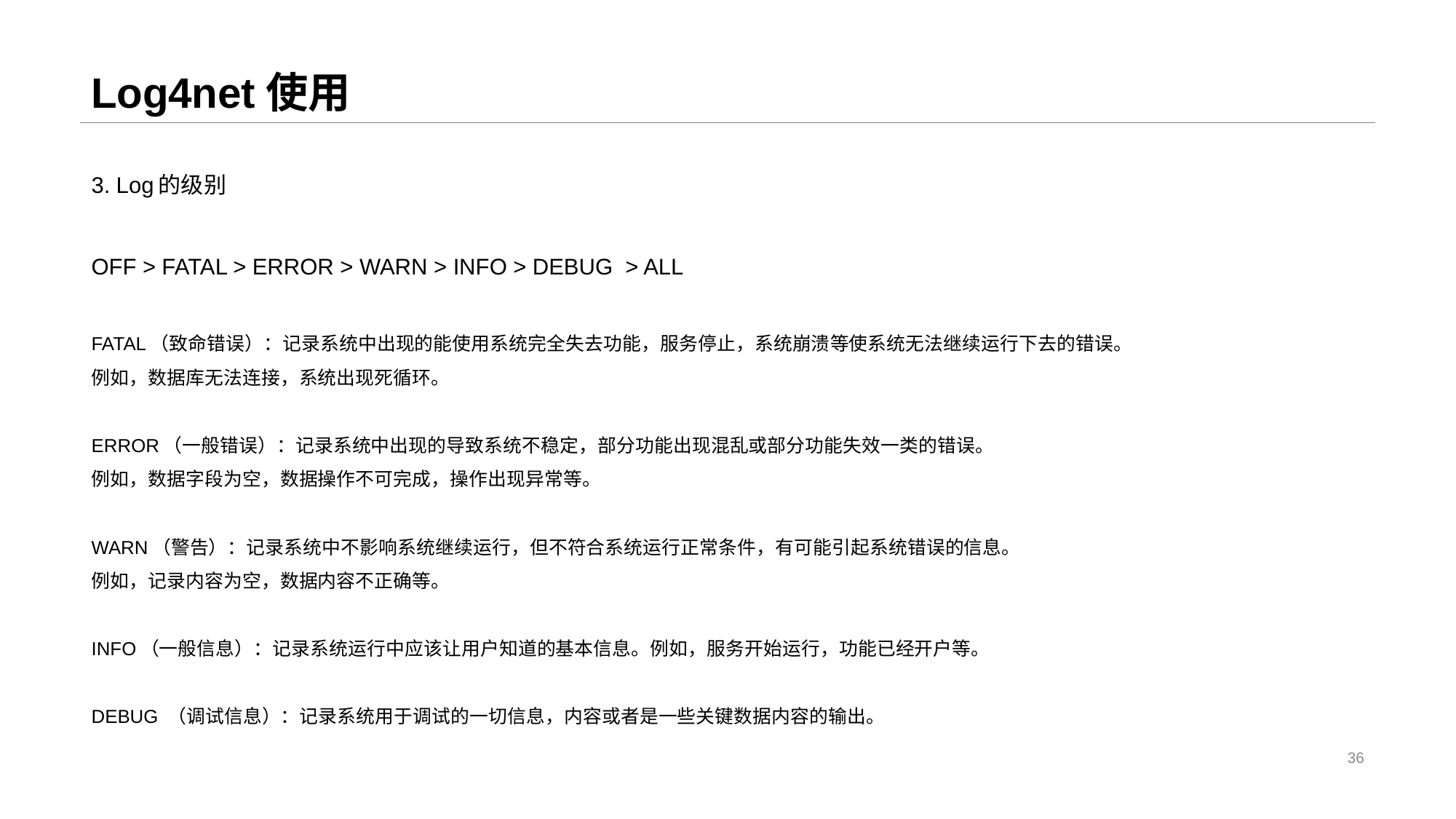

# Log4net使用
3. Log的级别

OFF > FATAL > ERROR > WARN > INFO > DEBUG  > ALL

FATAL（致命错误）：记录系统中出现的能使用系统完全失去功能，服务停止，系统崩溃等使系统无法继续运行下去的错误。
例如，数据库无法连接，系统出现死循环。

ERROR（一般错误）：记录系统中出现的导致系统不稳定，部分功能出现混乱或部分功能失效一类的错误。
例如，数据字段为空，数据操作不可完成，操作出现异常等。

WARN（警告）：记录系统中不影响系统继续运行，但不符合系统运行正常条件，有可能引起系统错误的信息。
例如，记录内容为空，数据内容不正确等。

INFO（一般信息）：记录系统运行中应该让用户知道的基本信息。例如，服务开始运行，功能已经开户等。

DEBUG （调试信息）：记录系统用于调试的一切信息，内容或者是一些关键数据内容的输出。
36